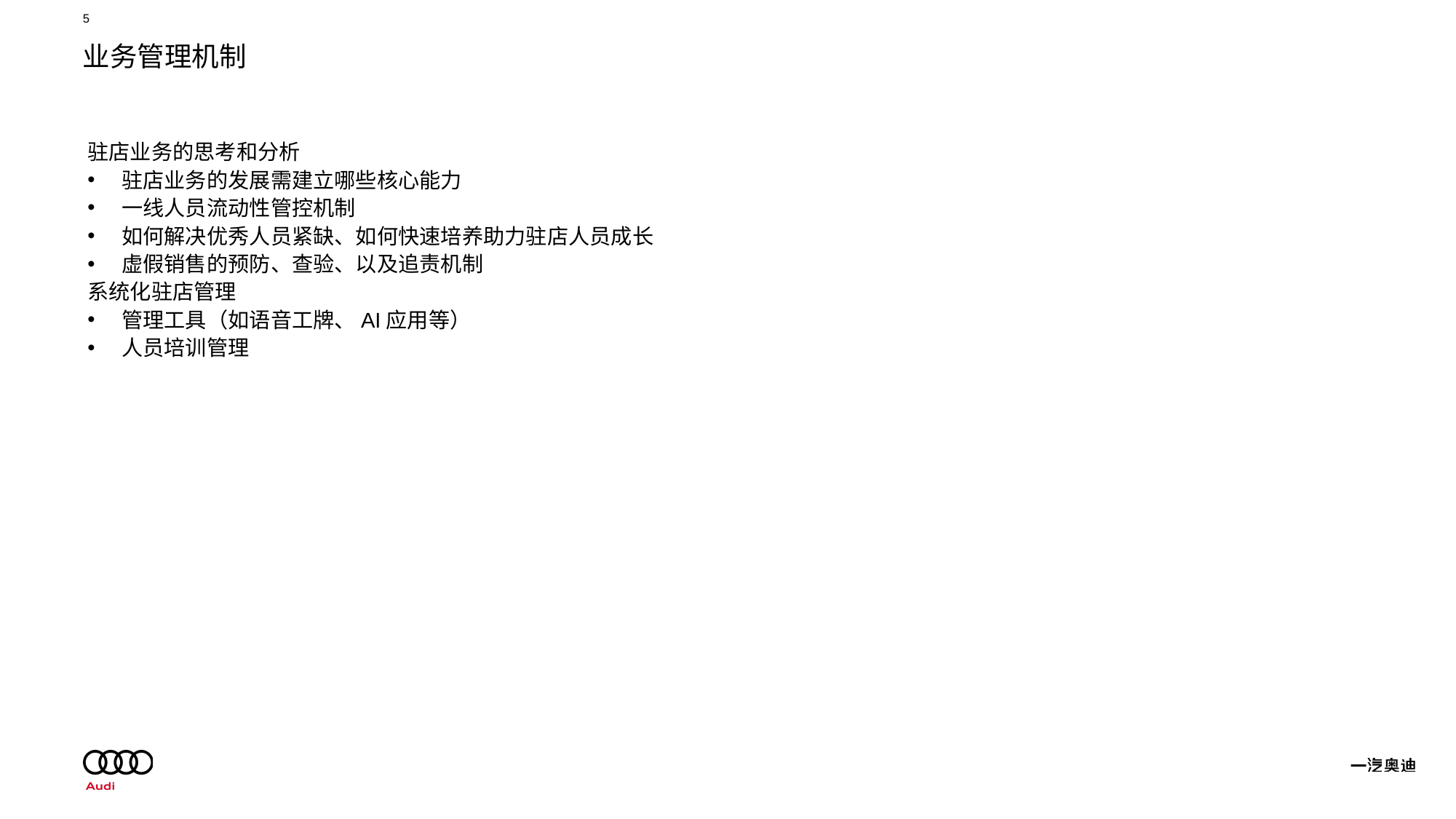

# 业务管理机制
驻店业务的思考和分析
驻店业务的发展需建立哪些核心能力
一线人员流动性管控机制
如何解决优秀人员紧缺、如何快速培养助力驻店人员成长
虚假销售的预防、查验、以及追责机制
系统化驻店管理
管理工具（如语音工牌、AI应用等）
人员培训管理